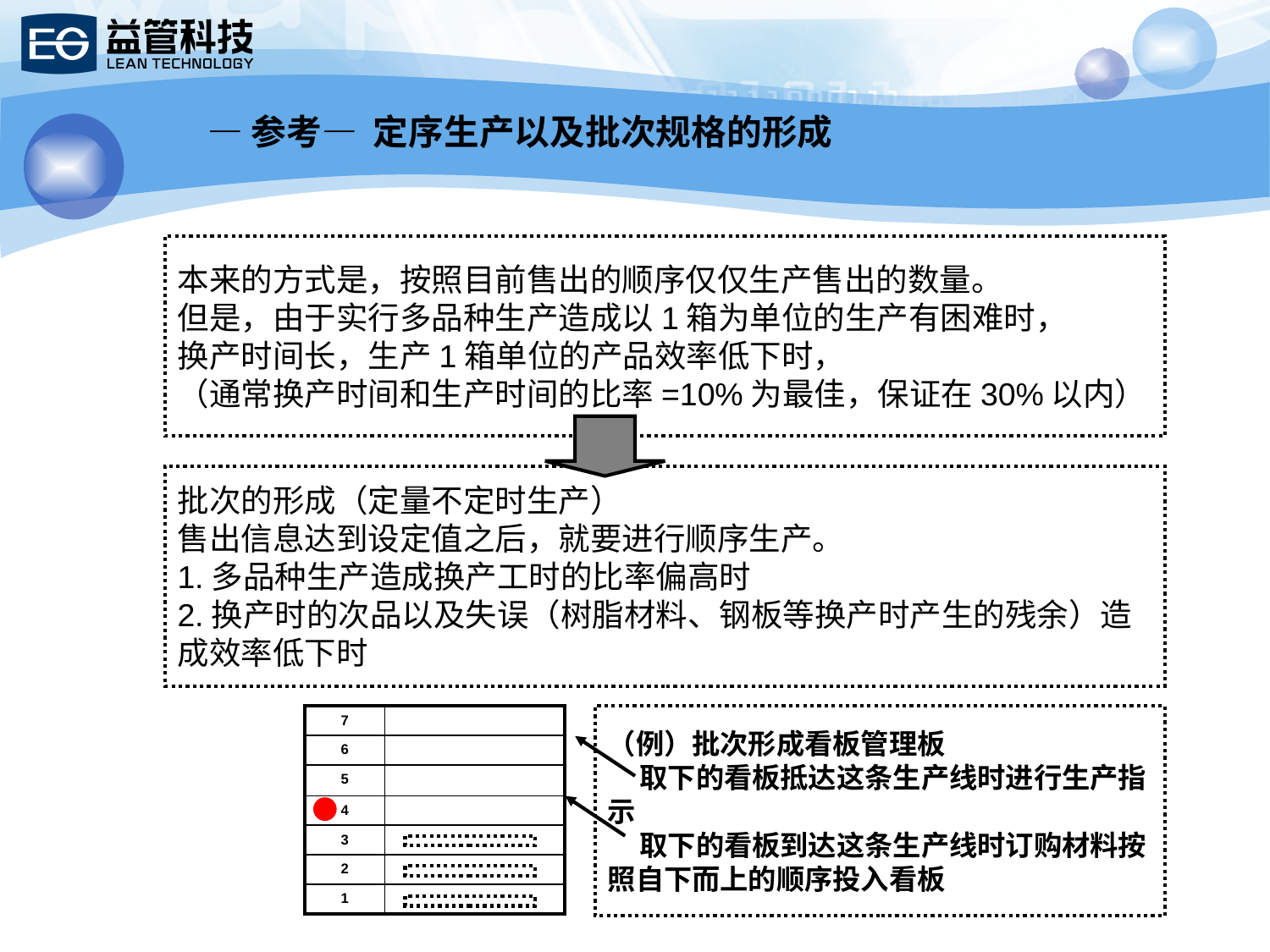

—参考—  定序生产以及批次规格的形成
本来的方式是，按照目前售出的顺序仅仅生产售出的数量。
但是，由于实行多品种生产造成以1箱为单位的生产有困难时，
换产时间长，生产1箱单位的产品效率低下时，
（通常换产时间和生产时间的比率=10%为最佳，保证在30%以内）

批次的形成（定量不定时生产）
售出信息达到设定值之后，就要进行顺序生产。
1.多品种生产造成换产工时的比率偏高时
2.换产时的次品以及失误（树脂材料、钢板等换产时产生的残余）造成效率低下时
| 7 |  |
| --- | --- |
| 6 |  |
| 5 |  |
| 4 |  |
| 3 |  |
| 2 |  |
| 1 |  |
（例）批次形成看板管理板
    取下的看板抵达这条生产线时进行生产指示
    取下的看板到达这条生产线时订购材料按照自下而上的顺序投入看板
批次的形成

材料订购点